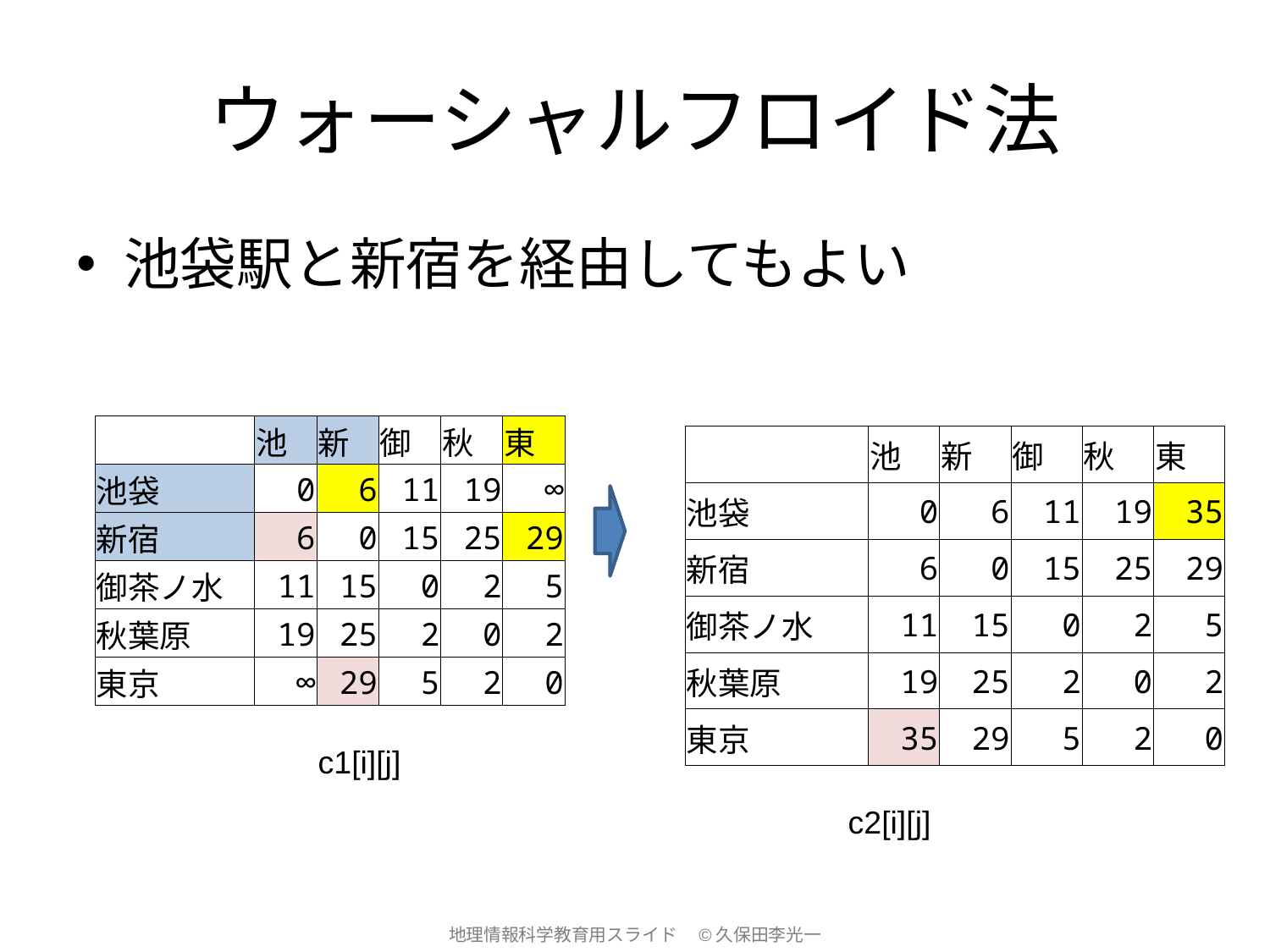

# ウォーシャルフロイド法
池袋駅と新宿を経由してもよい
|  | 池 | 新 | 御 | 秋 | 東 |
| --- | --- | --- | --- | --- | --- |
| 池袋 | 0 | 6 | 11 | 19 | ∞ |
| 新宿 | 6 | 0 | 15 | 25 | 29 |
| 御茶ノ水 | 11 | 15 | 0 | 2 | 5 |
| 秋葉原 | 19 | 25 | 2 | 0 | 2 |
| 東京 | ∞ | 29 | 5 | 2 | 0 |
|  | 池 | 新 | 御 | 秋 | 東 |
| --- | --- | --- | --- | --- | --- |
| 池袋 | 0 | 6 | 11 | 19 | 35 |
| 新宿 | 6 | 0 | 15 | 25 | 29 |
| 御茶ノ水 | 11 | 15 | 0 | 2 | 5 |
| 秋葉原 | 19 | 25 | 2 | 0 | 2 |
| 東京 | 35 | 29 | 5 | 2 | 0 |

c1[i][j]
c2[i][j]